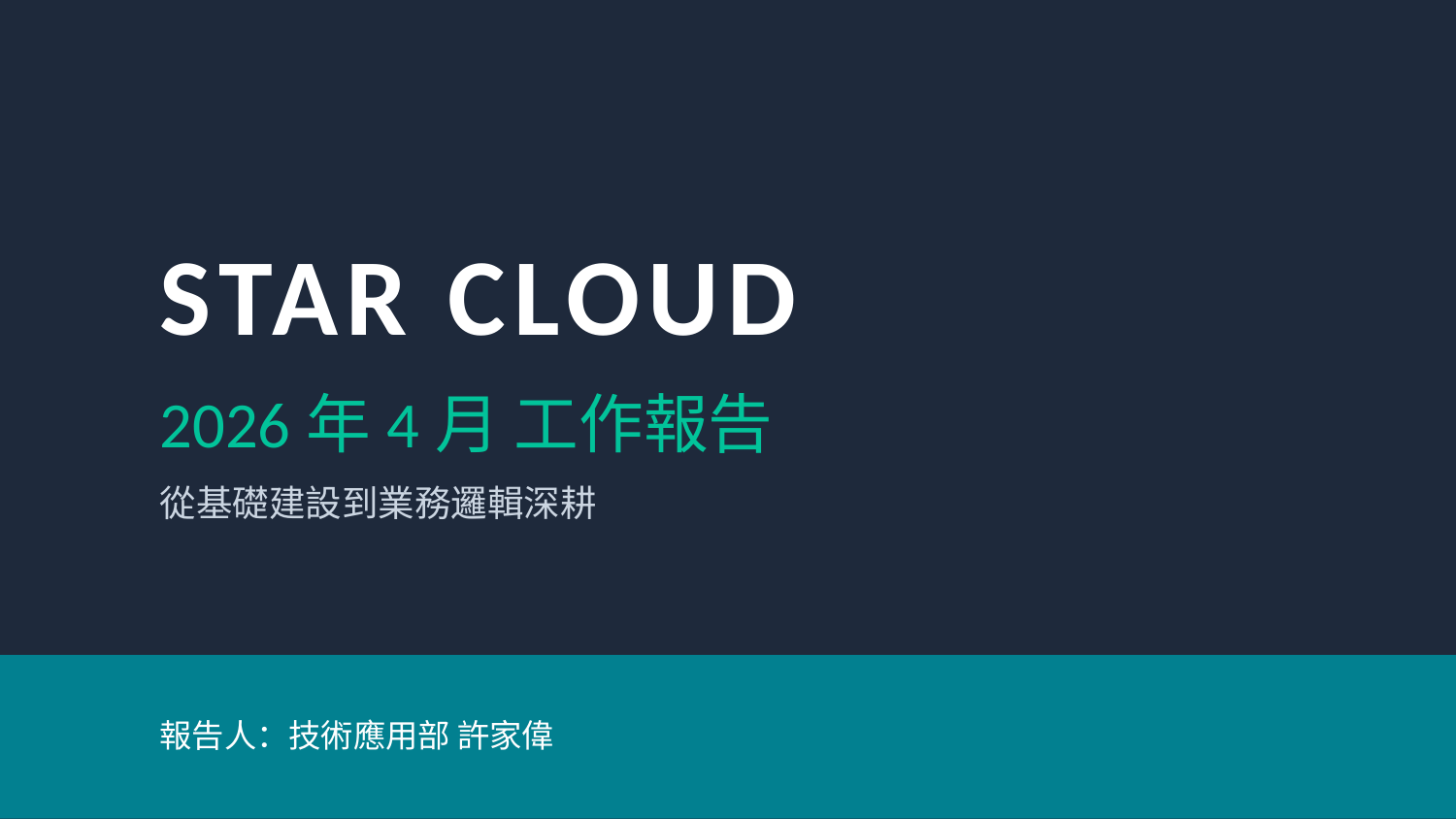

STAR CLOUD
2026年4月 工作報告
從基礎建設到業務邏輯深耕
報告人：技術應用部 許家偉